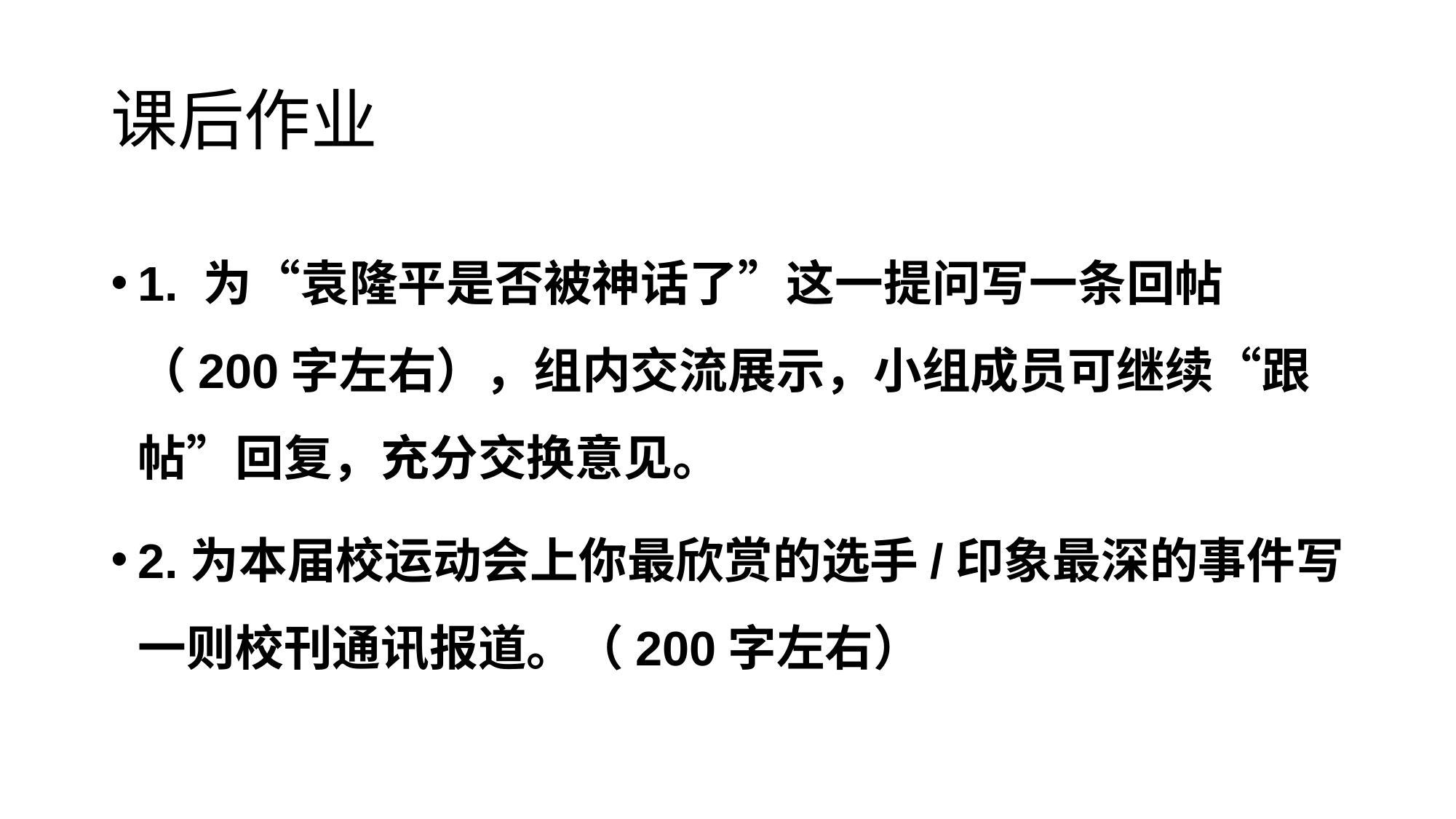

# 课后作业
1. 为“袁隆平是否被神话了”这一提问写一条回帖（200字左右），组内交流展示，小组成员可继续“跟帖”回复，充分交换意见。
2.为本届校运动会上你最欣赏的选手/印象最深的事件写一则校刊通讯报道。（200字左右）